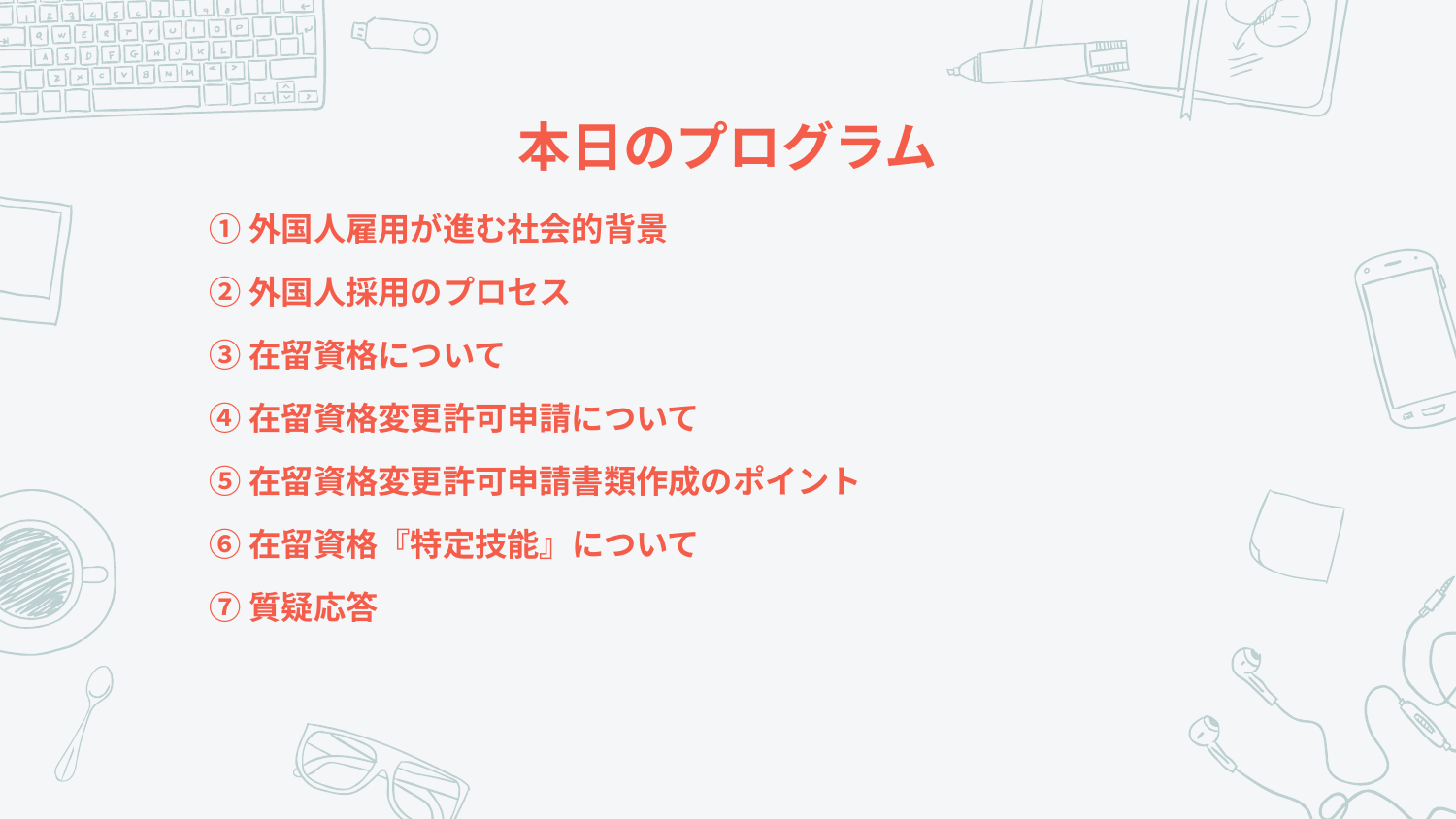

# 本日のプログラム
①外国人雇用が進む社会的背景
②外国人採用のプロセス
③在留資格について
④在留資格変更許可申請について
⑤在留資格変更許可申請書類作成のポイント
⑥在留資格『特定技能』について
⑦質疑応答